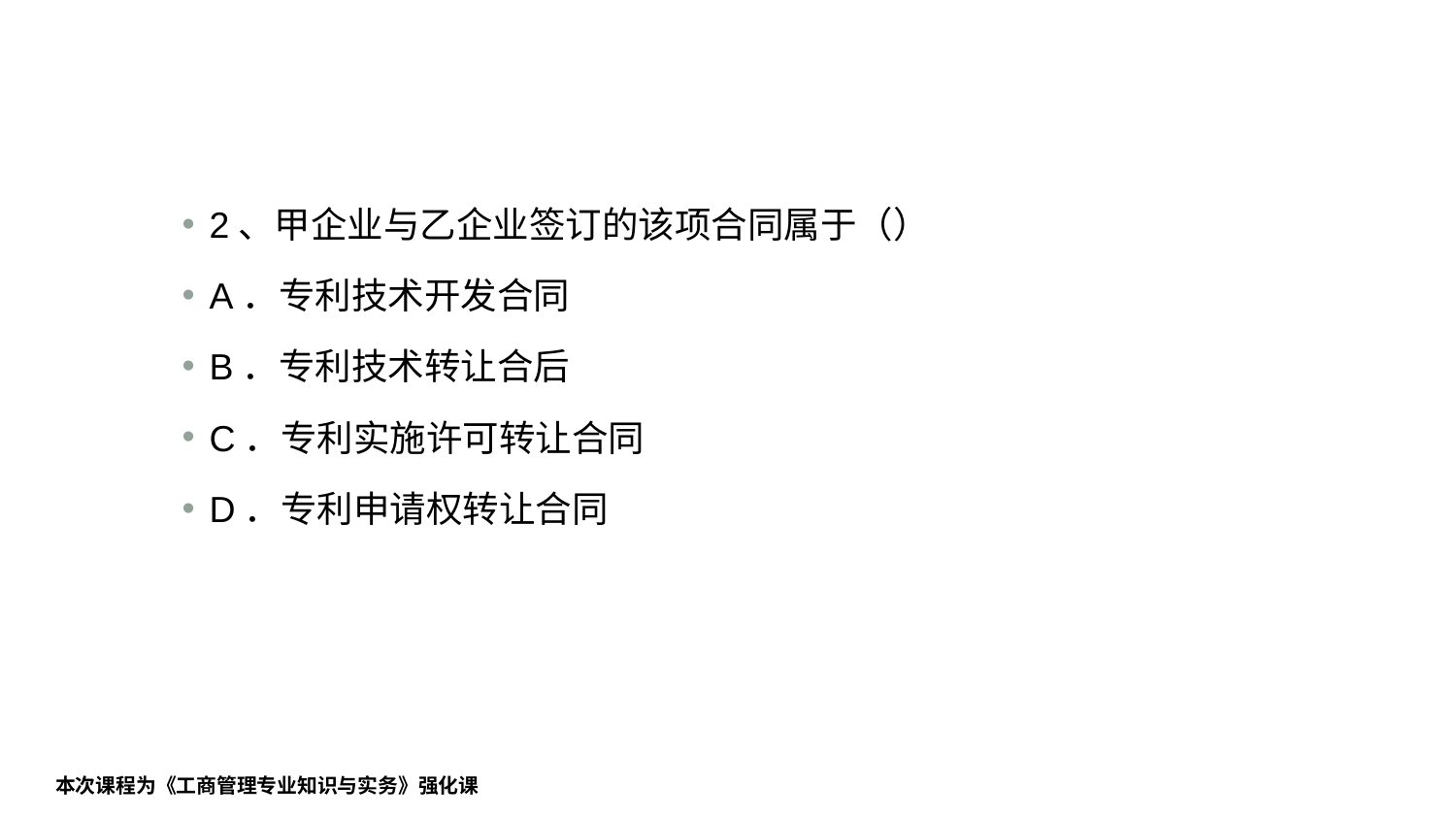

#
2、甲企业与乙企业签订的该项合同属于（）
A．专利技术开发合同
B．专利技术转让合后
C．专利实施许可转让合同
D．专利申请权转让合同